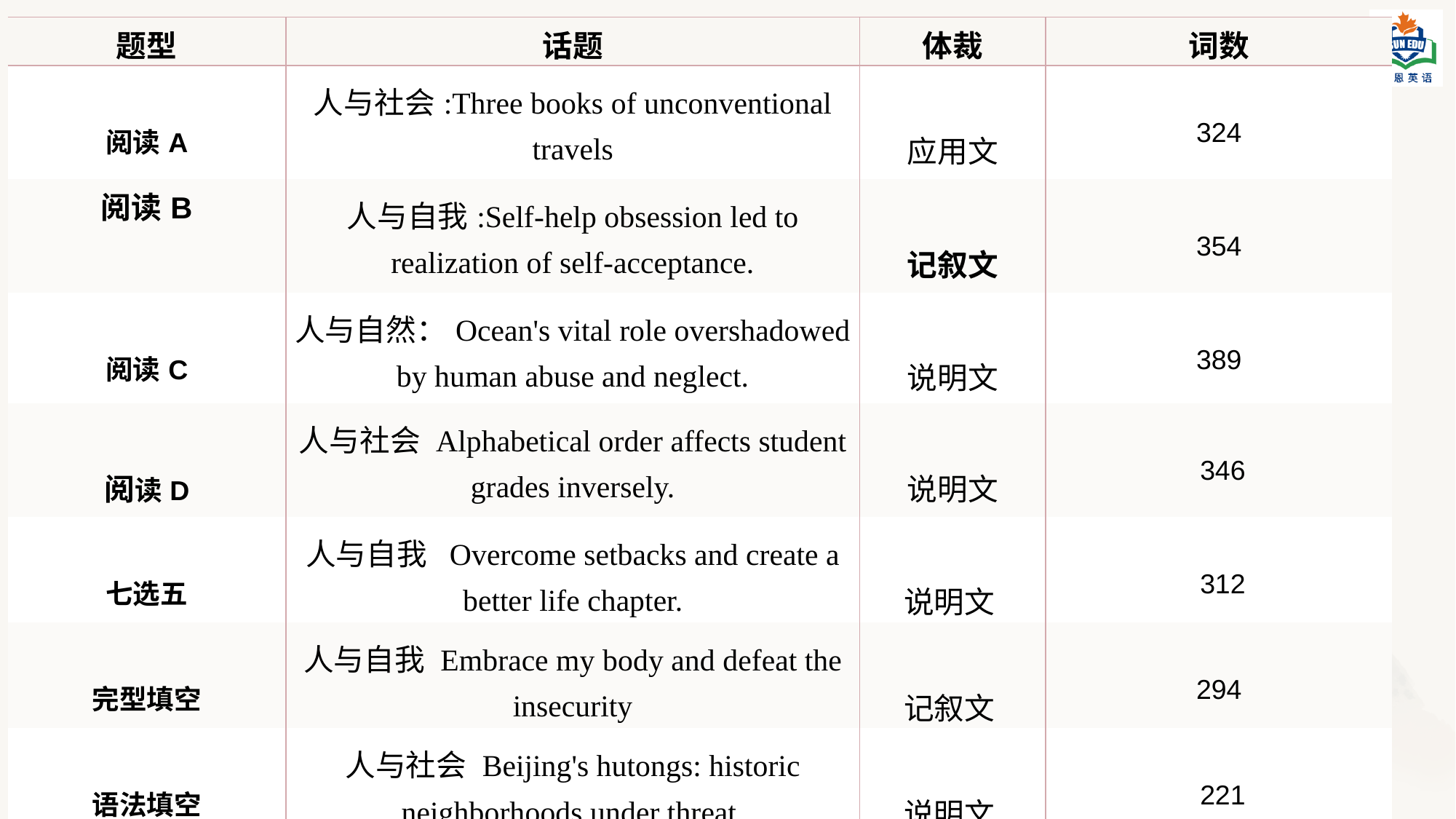

| 题型 | 话题 | 体裁 | 词数 |
| --- | --- | --- | --- |
| 阅读A | 人与社会:Three books of unconventional travels | 应用文 | 324 |
| 阅读B | 人与自我:Self-help obsession led to realization of self-acceptance. | 记叙文 | 354 |
| 阅读C | 人与自然：Ocean's vital role overshadowed by human abuse and neglect. | 说明文 | 389 |
| 阅读D | 人与社会 Alphabetical order affects student grades inversely. | 说明文 | 346 |
| 七选五 | 人与自我 Overcome setbacks and create a better life chapter. | 说明文 | 312 |
| 完型填空 | 人与自我 Embrace my body and defeat the insecurity | 记叙文 | 294 |
| 语法填空 | 人与社会 Beijing's hutongs: historic neighborhoods under threat. | 说明文 | 221 |
# 单击此处添加标题
单击此处添加文本